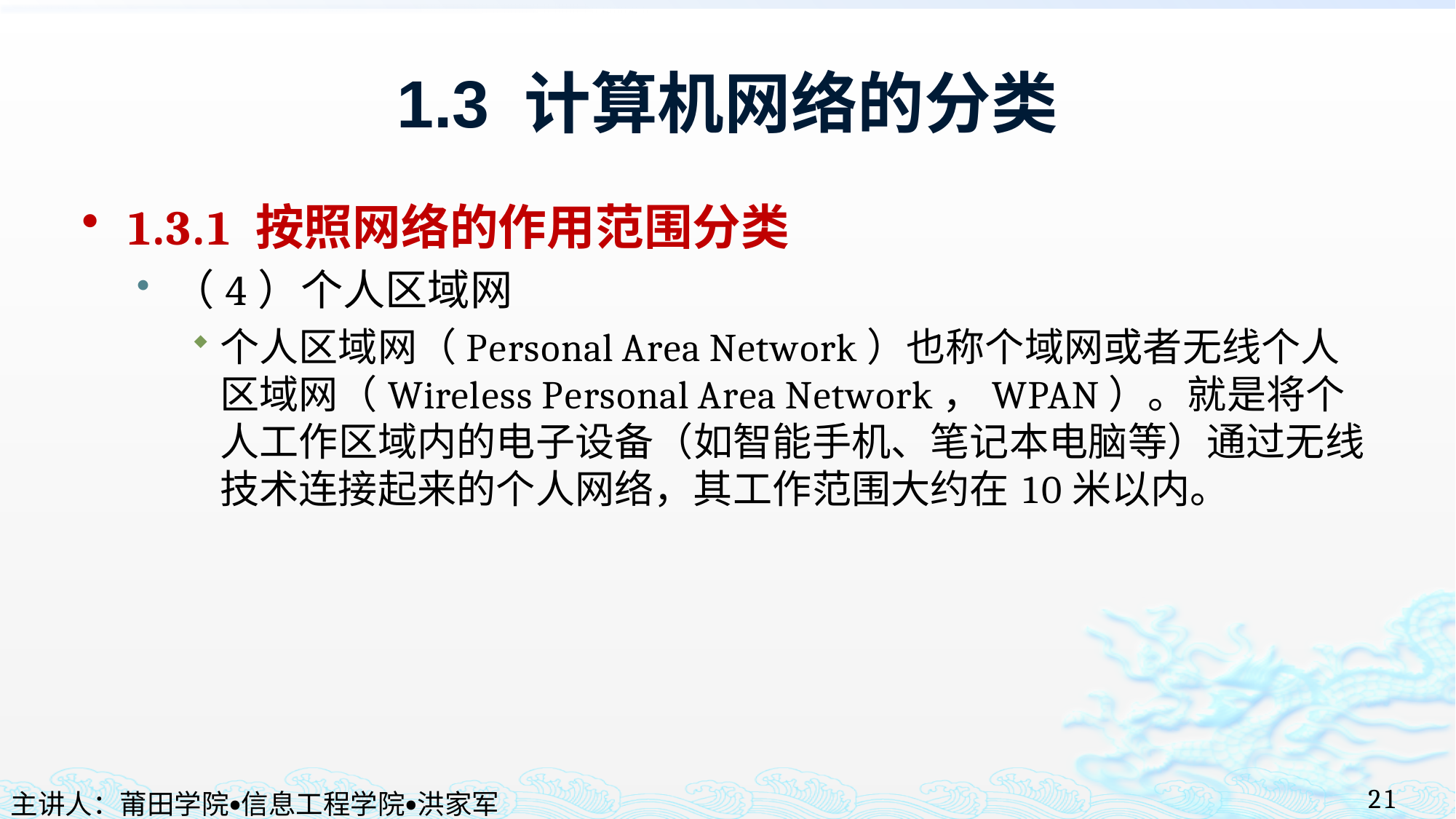

# 1.3 计算机网络的分类
1.3.1 按照网络的作用范围分类
（4）个人区域网
个人区域网（Personal Area Network）也称个域网或者无线个人区域网（Wireless Personal Area Network，WPAN）。就是将个人工作区域内的电子设备（如智能手机、笔记本电脑等）通过无线技术连接起来的个人网络，其工作范围大约在10米以内。
21
主讲人：莆田学院•信息工程学院•洪家军